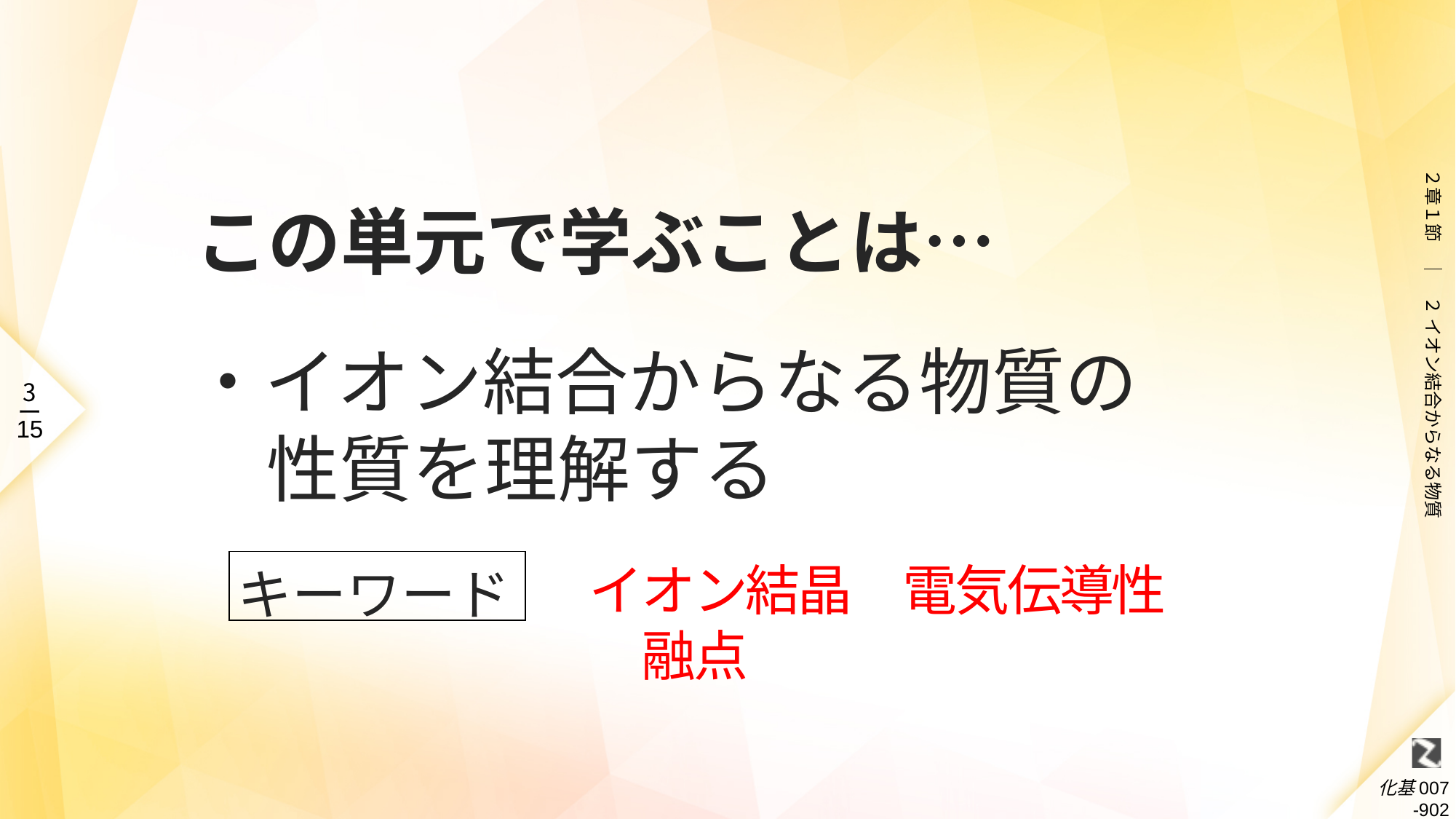

この単元で学ぶことは…
・イオン結合からなる物質の性質を理解する
イオン結晶　電気伝導性　融点
キーワード